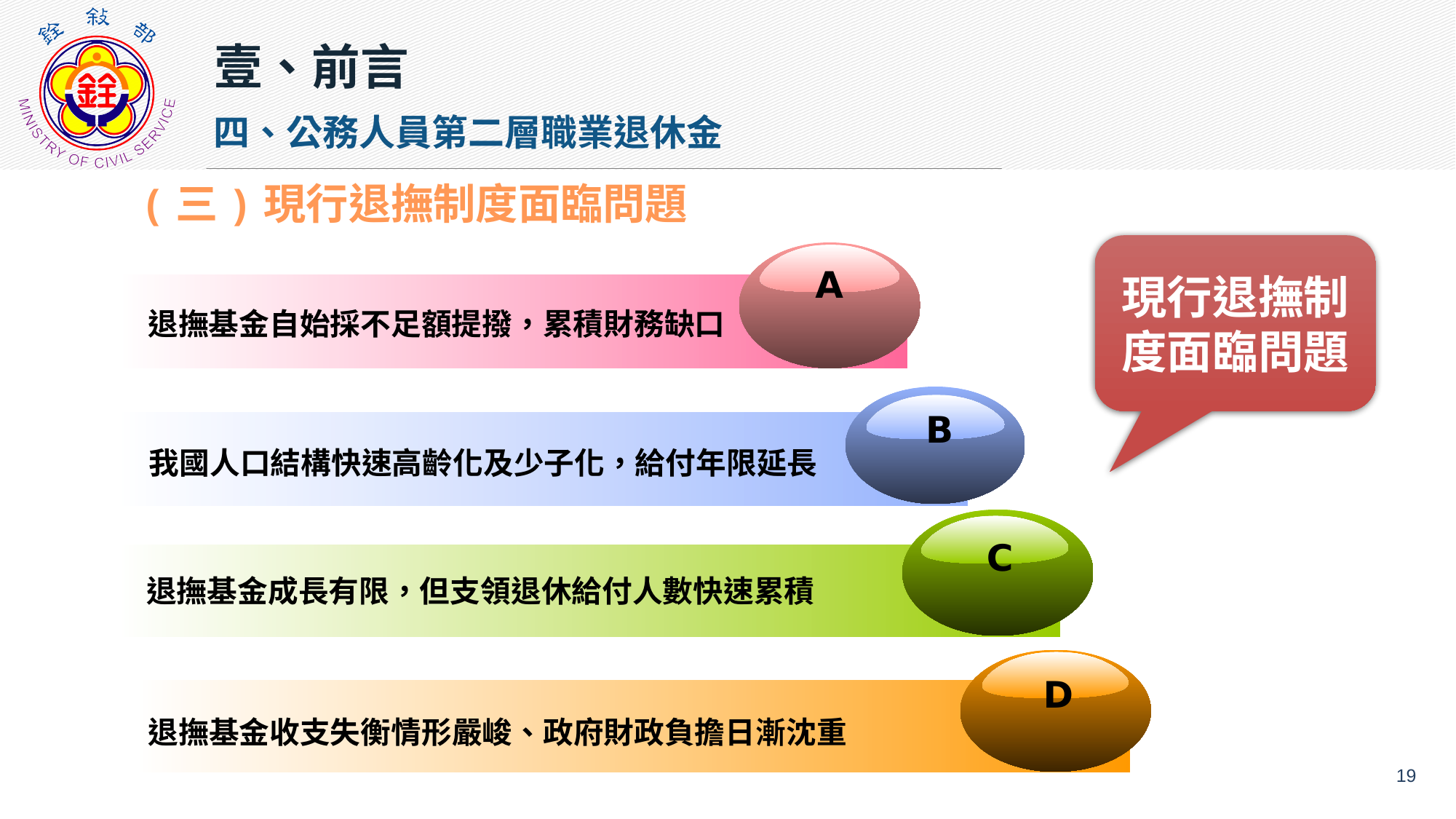

壹、前言
四、公務人員第二層職業退休金
(三)現行退撫制度面臨問題
現行退撫制度面臨問題

A

退撫基金自始採不足額提撥，累積財務缺口

B

我國人口結構快速高齡化及少子化，給付年限延長

C

退撫基金成長有限，但支領退休給付人數快速累積

D

退撫基金收支失衡情形嚴峻、政府財政負擔日漸沈重